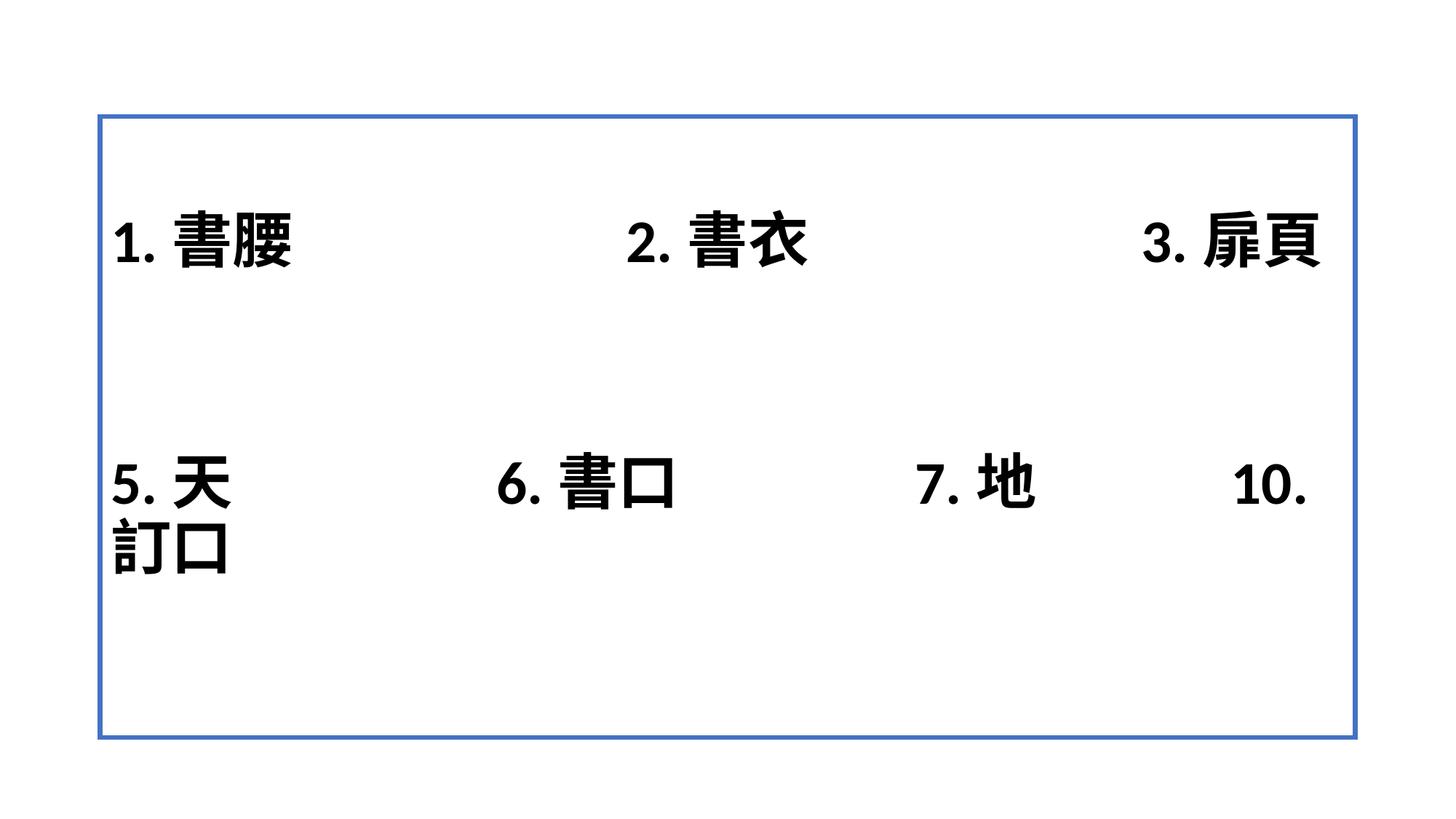

#

1.書腰                       2.書衣                       3.扉頁

5.天                  6.書口                7.地             10.訂口